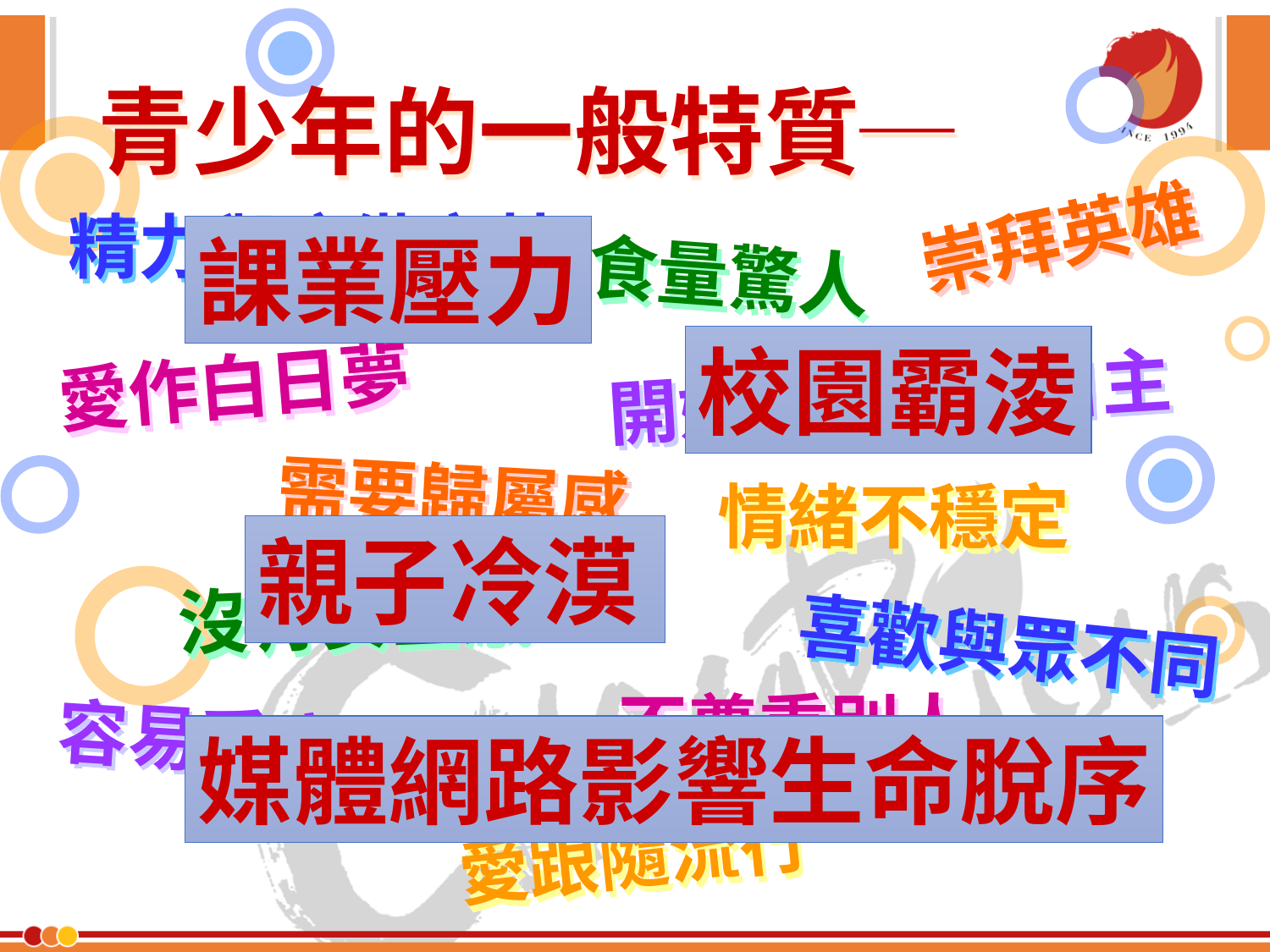

青少年的一般特質─

崇拜英雄
精力與疲憊交替
課業壓力
食量驚人

校園霸淩
愛作白日夢
開始學習獨立自主

需要歸屬感

情緒不穩定
親子冷漠

沒有安全感

喜歡與眾不同

不尊重別人
容易受廣告影響
媒體網路影響生命脫序
愛跟隨流行